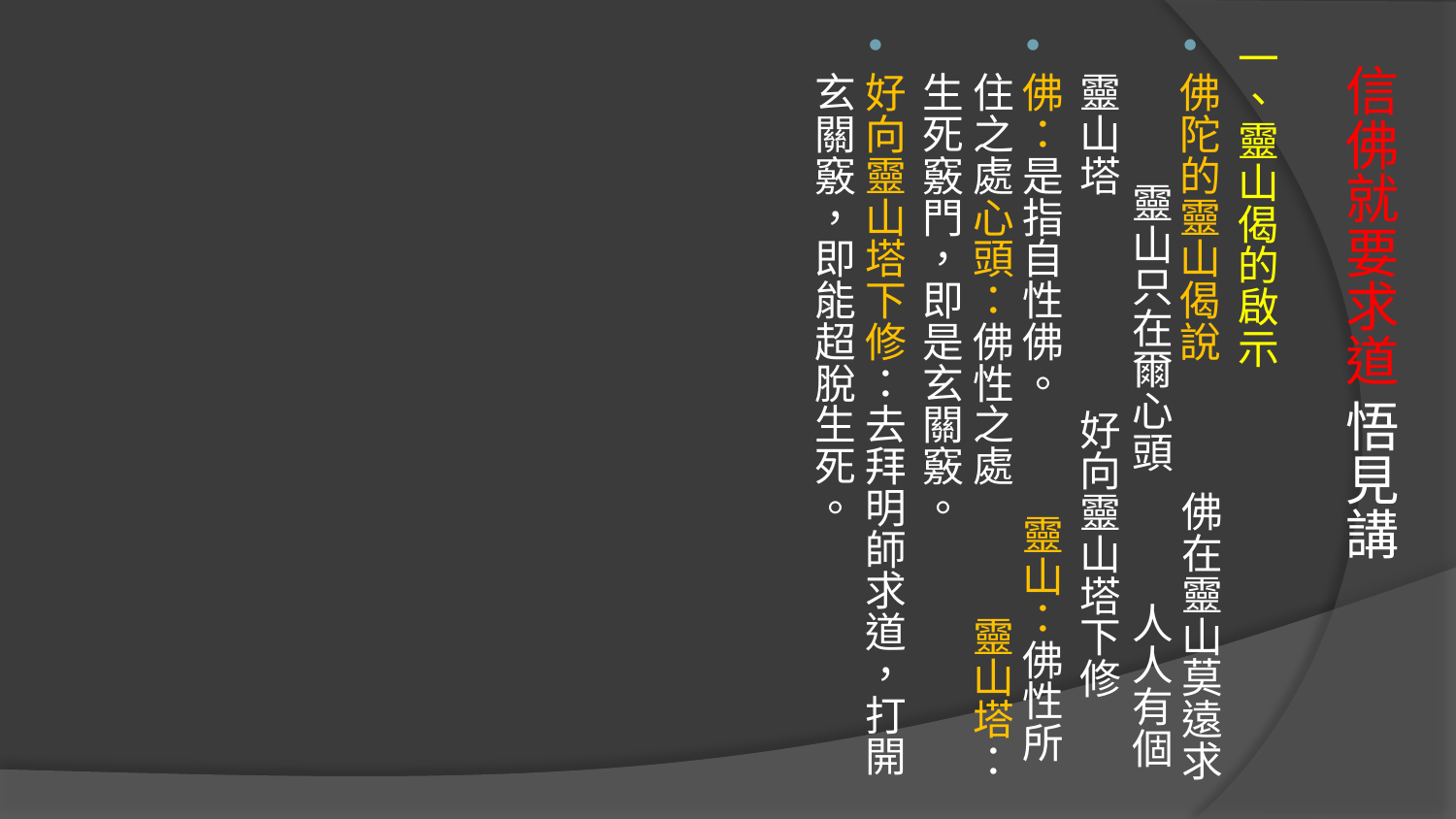

一、靈山偈的啟示
佛陀的靈山偈說              佛在靈山莫遠求             靈山只在爾心頭              人人有個靈山塔                       好向靈山塔下修
佛：是指自性佛。            靈山：佛性所住之處心頭：佛性之處              靈山塔：生死竅門，即是玄關竅。
好向靈山塔下修：去拜明師求道，打開玄關竅，即能超脫生死。

# 信佛就要求道 悟見講